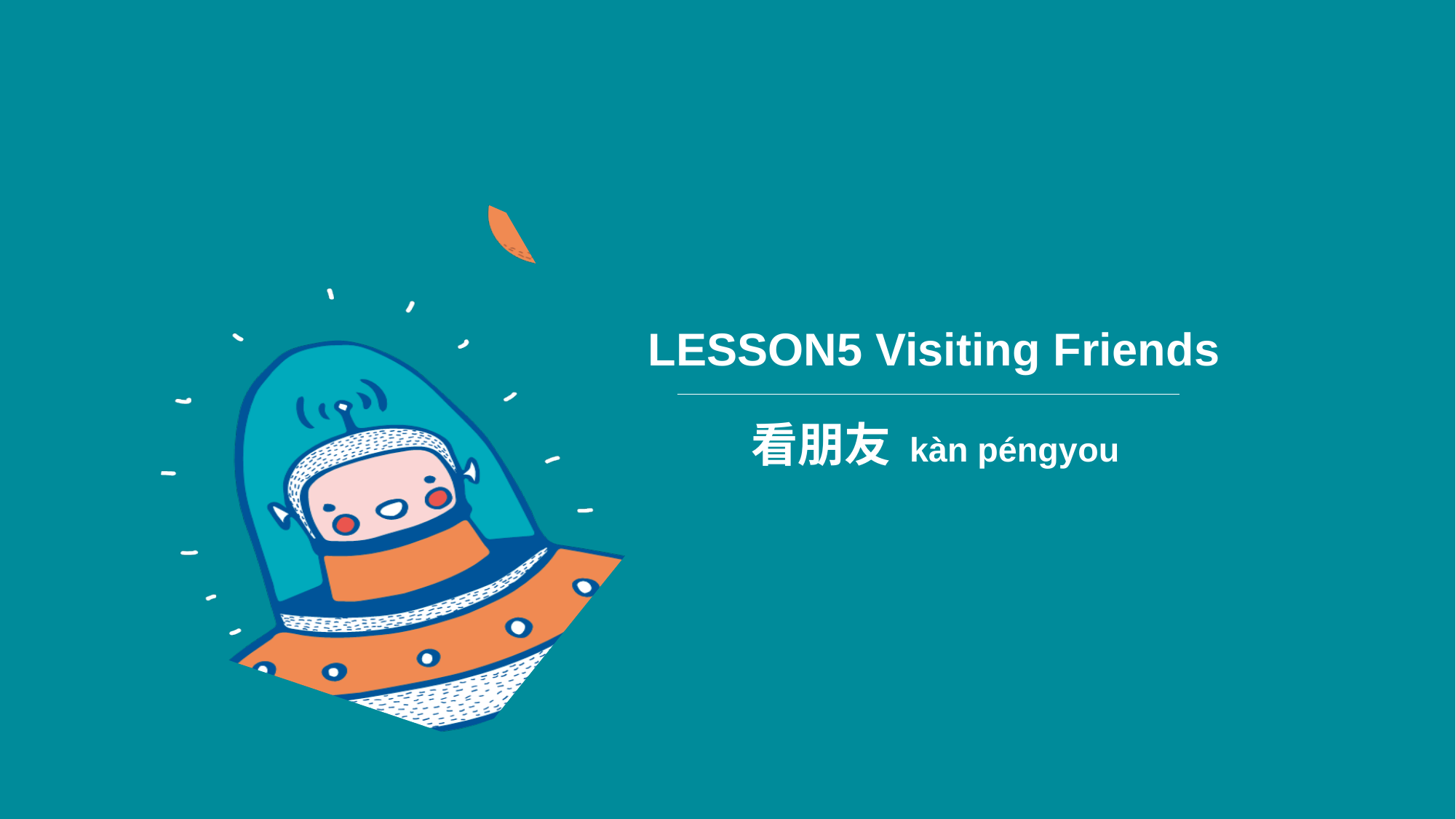

# LESSON5 Visiting Friends
看朋友 kàn péngyou